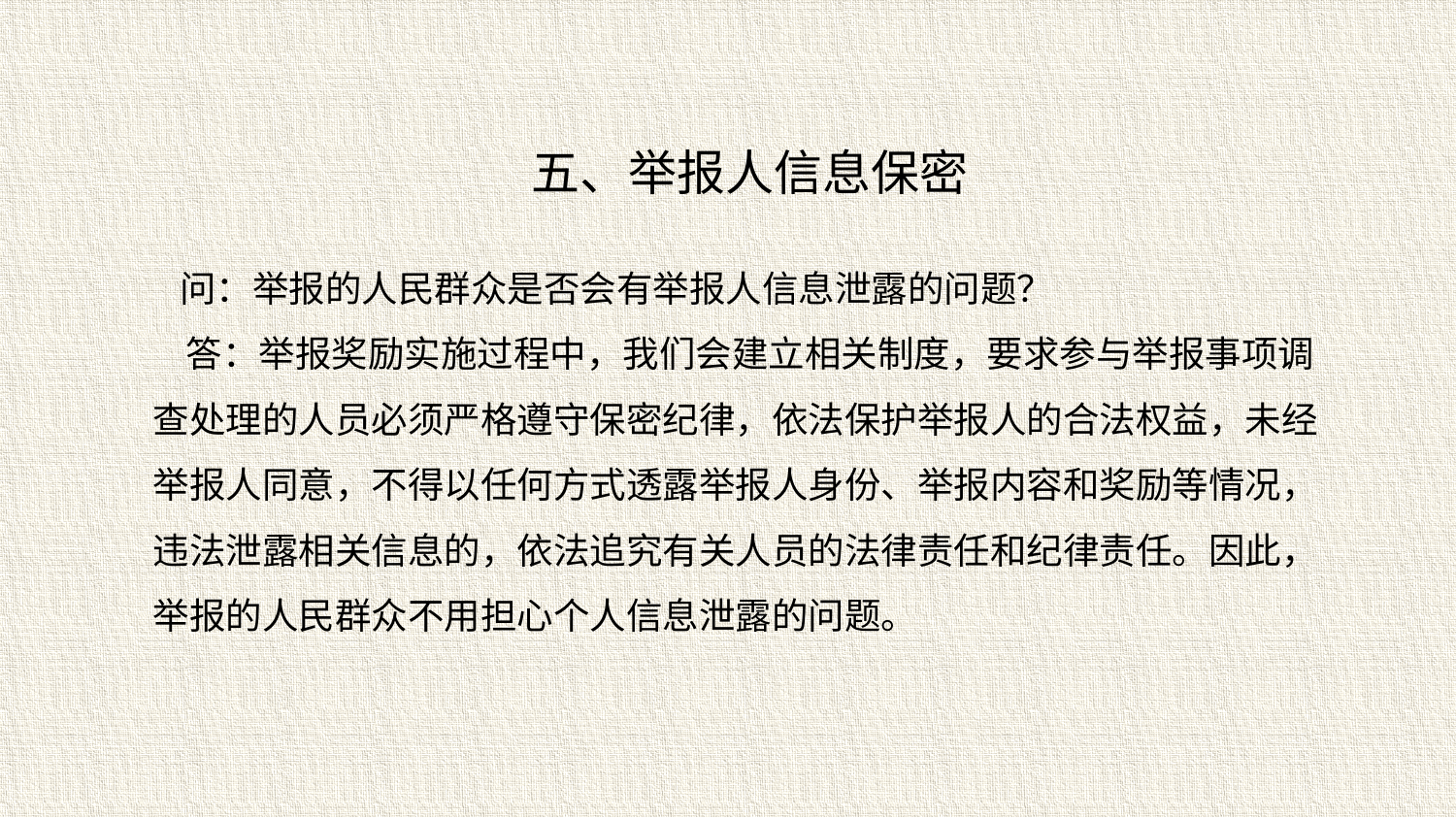

五、举报人信息保密
    问：举报的人民群众是否会有举报人信息泄露的问题？
   答：举报奖励实施过程中，我们会建立相关制度，要求参与举报事项调查处理的人员必须严格遵守保密纪律，依法保护举报人的合法权益，未经举报人同意，不得以任何方式透露举报人身份、举报内容和奖励等情况，违法泄露相关信息的，依法追究有关人员的法律责任和纪律责任。因此，举报的人民群众不用担心个人信息泄露的问题。